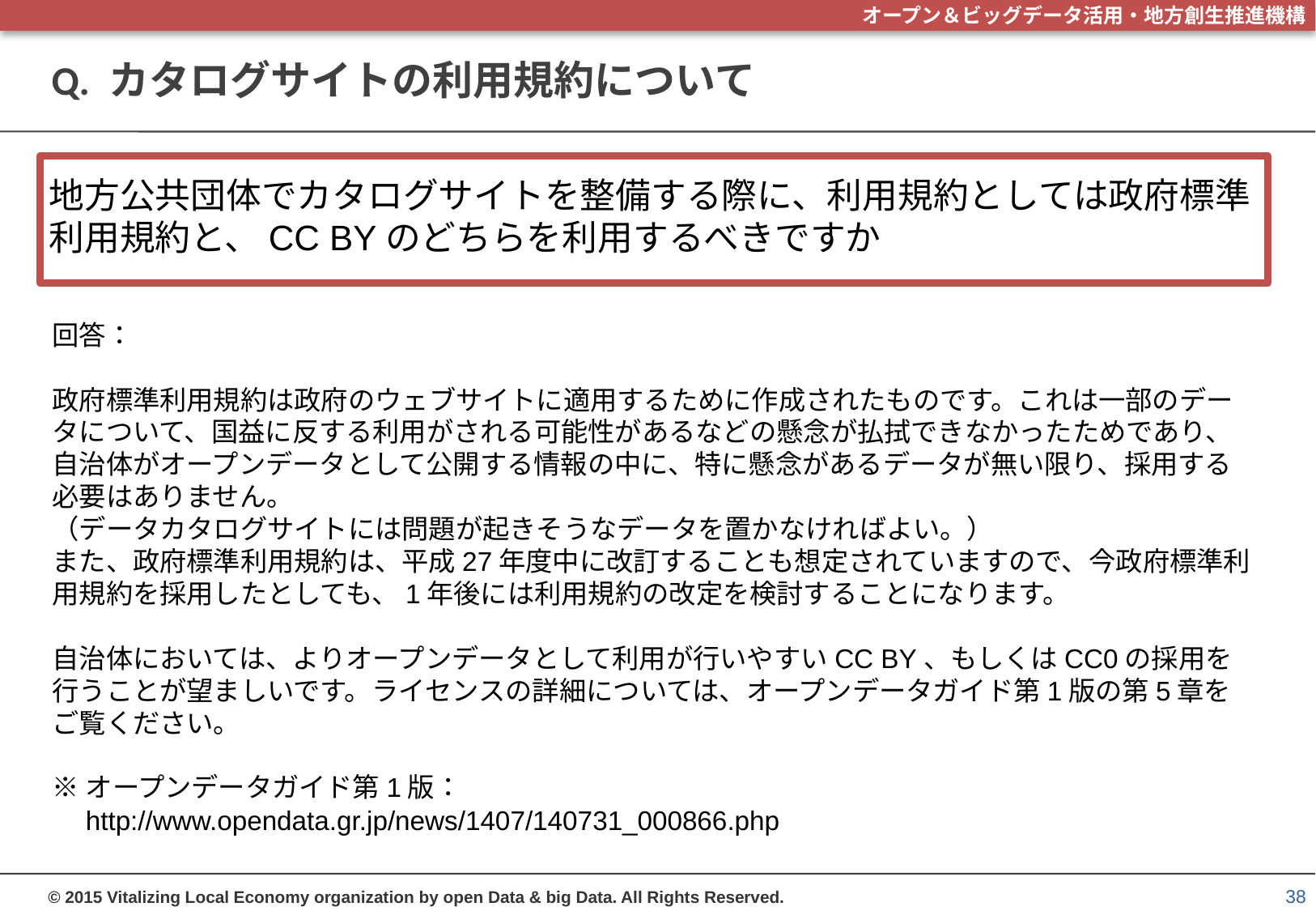

# Q. カタログサイトの利用規約について

地方公共団体でカタログサイトを整備する際に、利用規約としては政府標準利用規約と、CC BYのどちらを利用するべきですか
回答：

政府標準利用規約は政府のウェブサイトに適用するために作成されたものです。これは一部のデータについて、国益に反する利用がされる可能性があるなどの懸念が払拭できなかったためであり、自治体がオープンデータとして公開する情報の中に、特に懸念があるデータが無い限り、採用する必要はありません。
（データカタログサイトには問題が起きそうなデータを置かなければよい。）
また、政府標準利用規約は、平成27年度中に改訂することも想定されていますので、今政府標準利用規約を採用したとしても、1年後には利用規約の改定を検討することになります。

自治体においては、よりオープンデータとして利用が行いやすいCC BY、もしくはCC0の採用を行うことが望ましいです。ライセンスの詳細については、オープンデータガイド第1版の第5章をご覧ください。

※オープンデータガイド第1版：
　http://www.opendata.gr.jp/news/1407/140731_000866.php
38